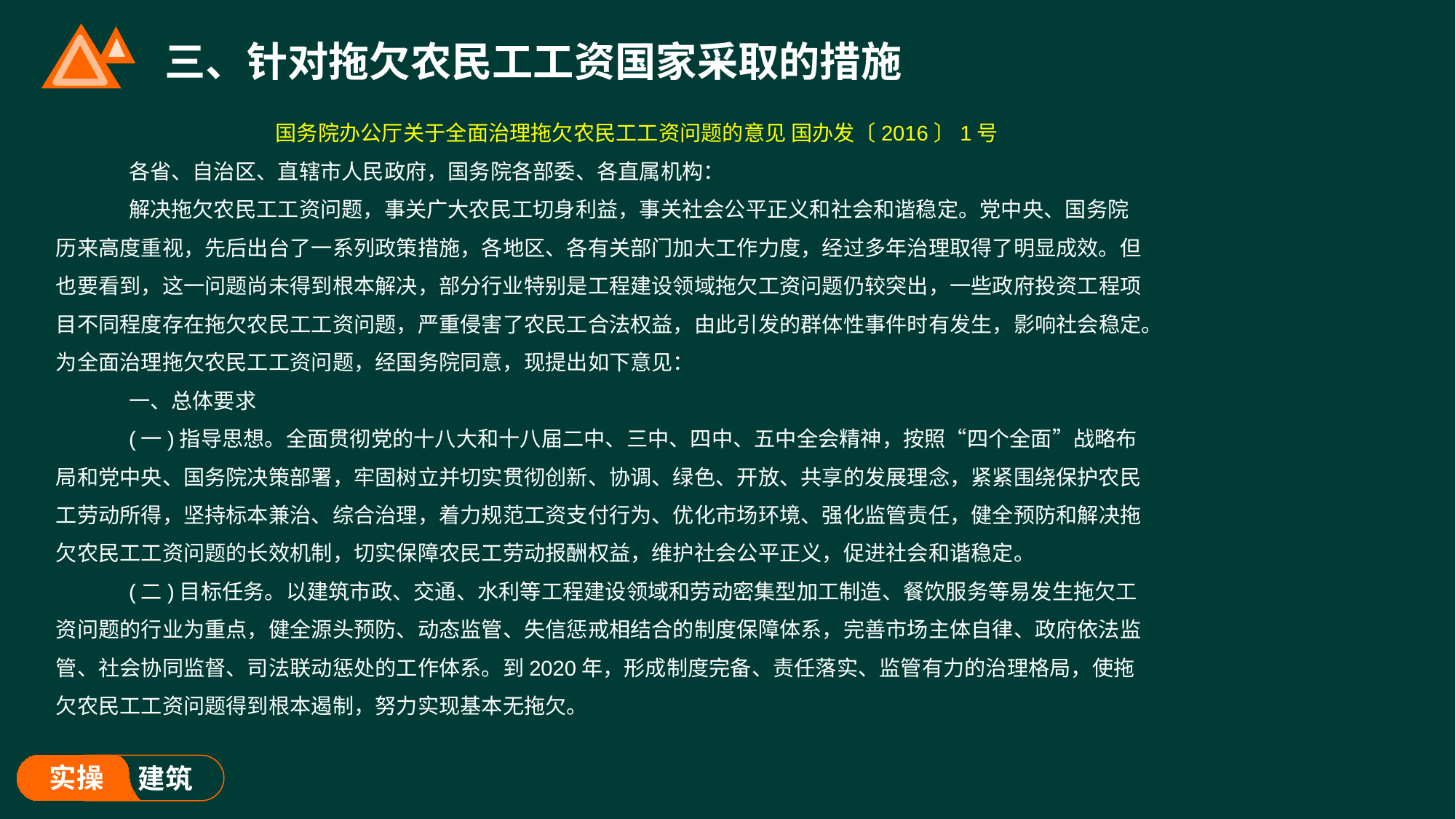

# 三、针对拖欠农民工工资国家采取的措施
国务院办公厅关于全面治理拖欠农民工工资问题的意见 国办发〔2016〕1号
各省、自治区、直辖市人民政府，国务院各部委、各直属机构：
解决拖欠农民工工资问题，事关广大农民工切身利益，事关社会公平正义和社会和谐稳定。党中央、国务院历来高度重视，先后出台了一系列政策措施，各地区、各有关部门加大工作力度，经过多年治理取得了明显成效。但也要看到，这一问题尚未得到根本解决，部分行业特别是工程建设领域拖欠工资问题仍较突出，一些政府投资工程项目不同程度存在拖欠农民工工资问题，严重侵害了农民工合法权益，由此引发的群体性事件时有发生，影响社会稳定。为全面治理拖欠农民工工资问题，经国务院同意，现提出如下意见：
一、总体要求
(一)指导思想。全面贯彻党的十八大和十八届二中、三中、四中、五中全会精神，按照“四个全面”战略布局和党中央、国务院决策部署，牢固树立并切实贯彻创新、协调、绿色、开放、共享的发展理念，紧紧围绕保护农民工劳动所得，坚持标本兼治、综合治理，着力规范工资支付行为、优化市场环境、强化监管责任，健全预防和解决拖欠农民工工资问题的长效机制，切实保障农民工劳动报酬权益，维护社会公平正义，促进社会和谐稳定。
(二)目标任务。以建筑市政、交通、水利等工程建设领域和劳动密集型加工制造、餐饮服务等易发生拖欠工资问题的行业为重点，健全源头预防、动态监管、失信惩戒相结合的制度保障体系，完善市场主体自律、政府依法监管、社会协同监督、司法联动惩处的工作体系。到2020年，形成制度完备、责任落实、监管有力的治理格局，使拖欠农民工工资问题得到根本遏制，努力实现基本无拖欠。